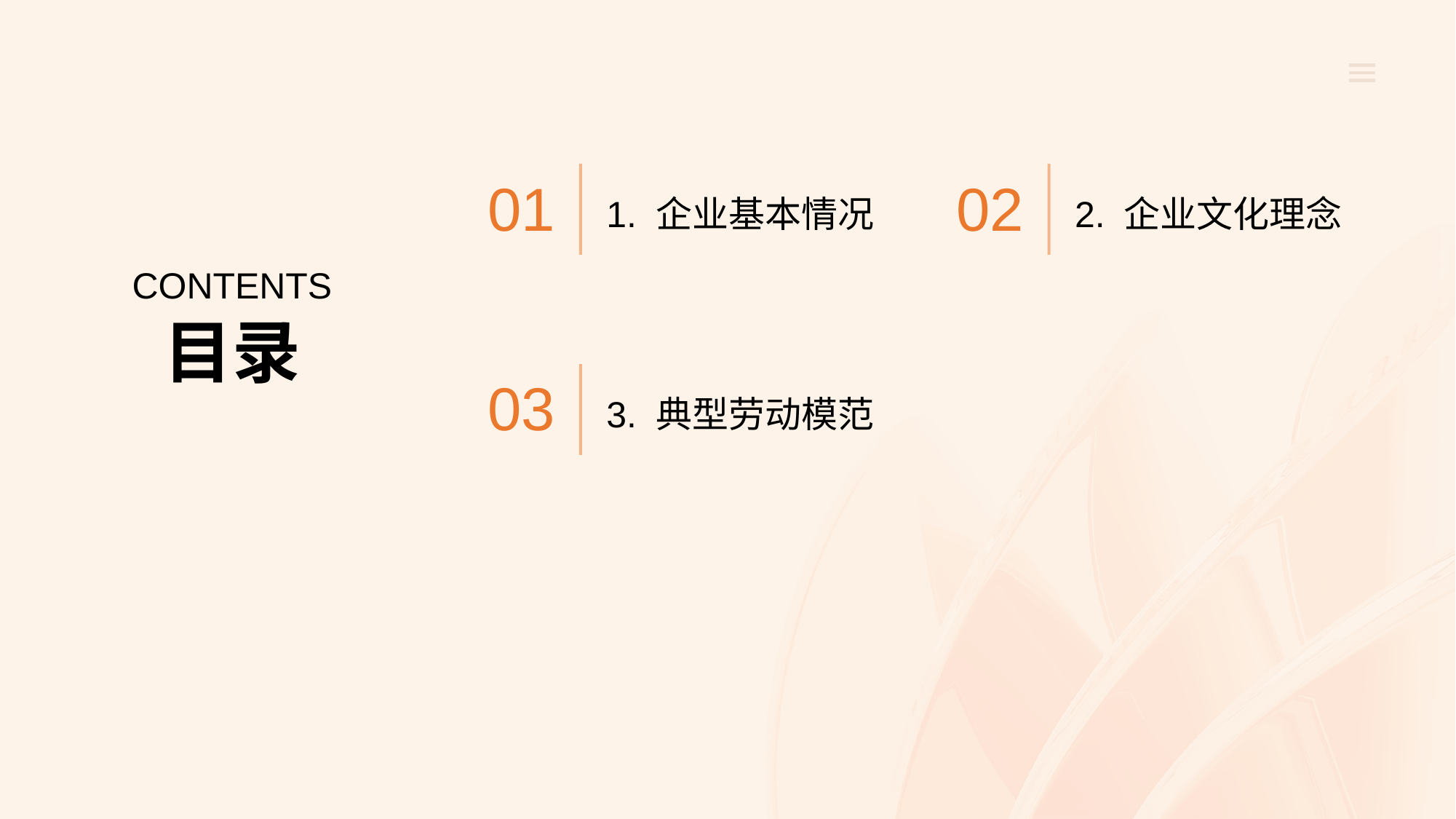

1. 企业基本情况
2. 企业文化理念

01
02
CONTENTS
目录
3. 典型劳动模范

03